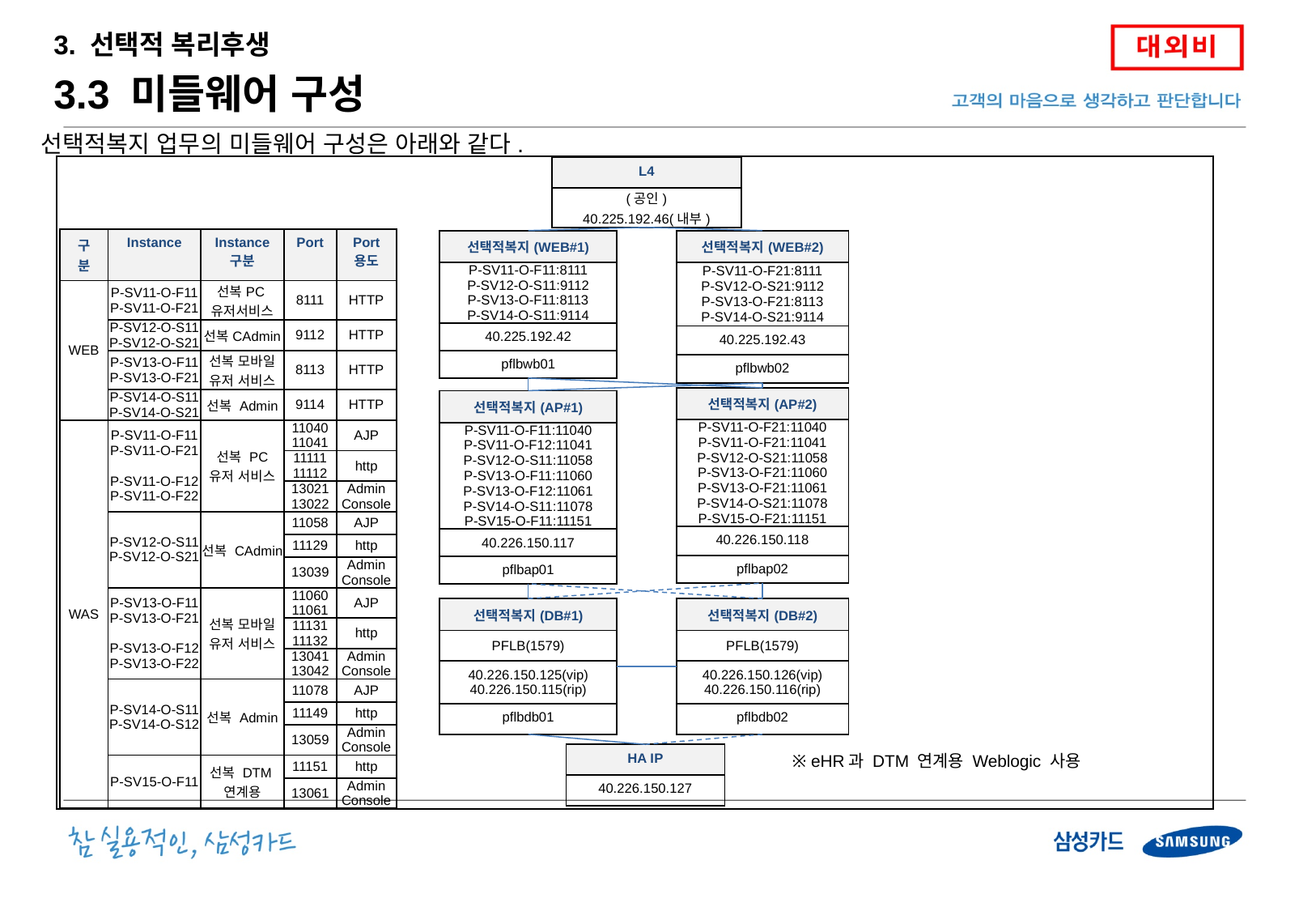

3. 선택적 복리후생
3.3 미들웨어 구성
선택적복지 업무의 미들웨어 구성은 아래와 같다.

| L4 |
| --- |
| (공인) 40.225.192.46(내부) |
| 구분 | Instance | Instance 구분 | Port | Port 용도 |
| --- | --- | --- | --- | --- |
| WEB | P-SV11-O-F11 P-SV11-O-F21 | 선복PC유저서비스 | 8111 | HTTP |
|  | P-SV12-O-S11 P-SV12-O-S21 | 선복CAdmin | 9112 | HTTP |
|  | P-SV13-O-F11 P-SV13-O-F21 | 선복 모바일 유저 서비스 | 8113 | HTTP |
|  | P-SV14-O-S11 P-SV14-O-S21 | 선복 Admin | 9114 | HTTP |
| WAS | P-SV11-O-F11 P-SV11-O-F21 P-SV11-O-F12 P-SV11-O-F22 | 선복 PC 유저 서비스 | 11040 11041 | AJP |
|  |  |  | 11111 11112 | http |
|  |  |  | 13021 13022 | Admin Console |
|  | P-SV12-O-S11 P-SV12-O-S21 | 선복 CAdmin | 11058 | AJP |
|  |  |  | 11129 | http |
|  |  |  | 13039 | Admin Console |
|  | P-SV13-O-F11 P-SV13-O-F21 P-SV13-O-F12 P-SV13-O-F22 | 선복 모바일 유저 서비스 | 11060 11061 | AJP |
|  |  |  | 11131 11132 | http |
|  |  |  | 13041 13042 | Admin Console |
|  | P-SV14-O-S11 P-SV14-O-S12 | 선복 Admin | 11078 | AJP |
|  |  |  | 11149 | http |
|  |  |  | 13059 | Admin Console |
|  | P-SV15-O-F11 | 선복 DTM연계용 | 11151 | http |
|  |  |  | 13061 | Admin Console |
| 선택적복지(WEB#1) |
| --- |
| P-SV11-O-F11:8111 P-SV12-O-S11:9112 P-SV13-O-F11:8113 P-SV14-O-S11:9114 |
| 40.225.192.42 |
| pflbwb01 |
| 선택적복지(WEB#2) |
| --- |
| P-SV11-O-F21:8111 P-SV12-O-S21:9112 P-SV13-O-F21:8113 P-SV14-O-S21:9114 |
| 40.225.192.43 |
| pflbwb02 |
| 선택적복지(AP#2) |
| --- |
| P-SV11-O-F21:11040 P-SV11-O-F21:11041 P-SV12-O-S21:11058 P-SV13-O-F21:11060 P-SV13-O-F21:11061 P-SV14-O-S21:11078 P-SV15-O-F21:11151 |
| 40.226.150.118 |
| pflbap02 |
| 선택적복지(AP#1) |
| --- |
| P-SV11-O-F11:11040 P-SV11-O-F12:11041 P-SV12-O-S11:11058 P-SV13-O-F11:11060 P-SV13-O-F12:11061 P-SV14-O-S11:11078 P-SV15-O-F11:11151 |
| 40.226.150.117 |
| pflbap01 |
| 선택적복지(DB#1) |
| --- |
| PFLB(1579) |
| 40.226.150.125(vip) 40.226.150.115(rip) |
| pflbdb01 |
| 선택적복지(DB#2) |
| --- |
| PFLB(1579) |
| 40.226.150.126(vip) 40.226.150.116(rip) |
| pflbdb02 |
| HA IP |
| --- |
| 40.226.150.127 |
※ eHR과 DTM 연계용 Weblogic 사용